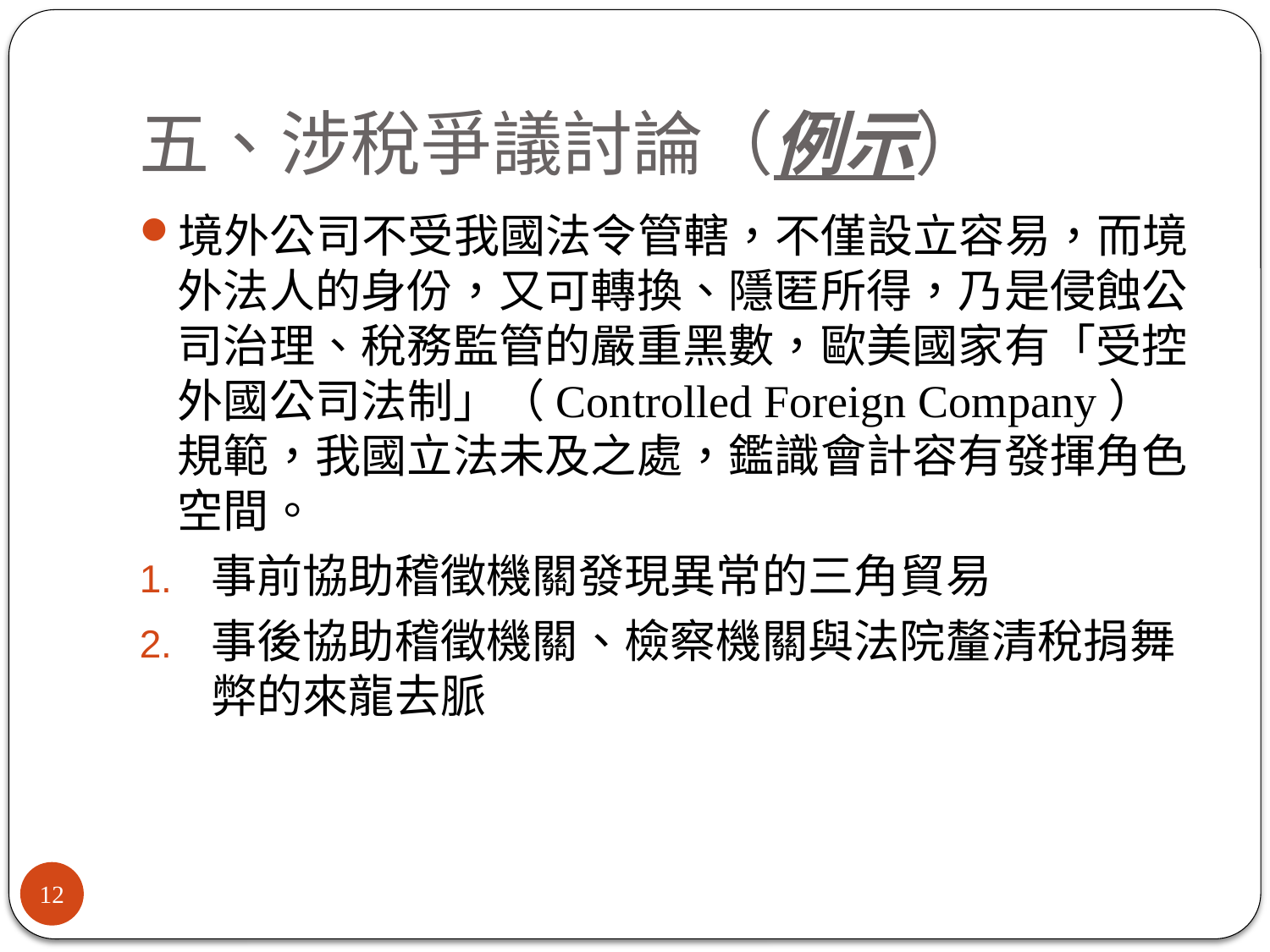

# 五、涉稅爭議討論（例示）
境外公司不受我國法令管轄，不僅設立容易，而境外法人的身份，又可轉換、隱匿所得，乃是侵蝕公司治理、稅務監管的嚴重黑數，歐美國家有「受控外國公司法制」（Controlled Foreign Company）規範，我國立法未及之處，鑑識會計容有發揮角色空間。
事前協助稽徵機關發現異常的三角貿易
事後協助稽徵機關、檢察機關與法院釐清稅捐舞弊的來龍去脈

12